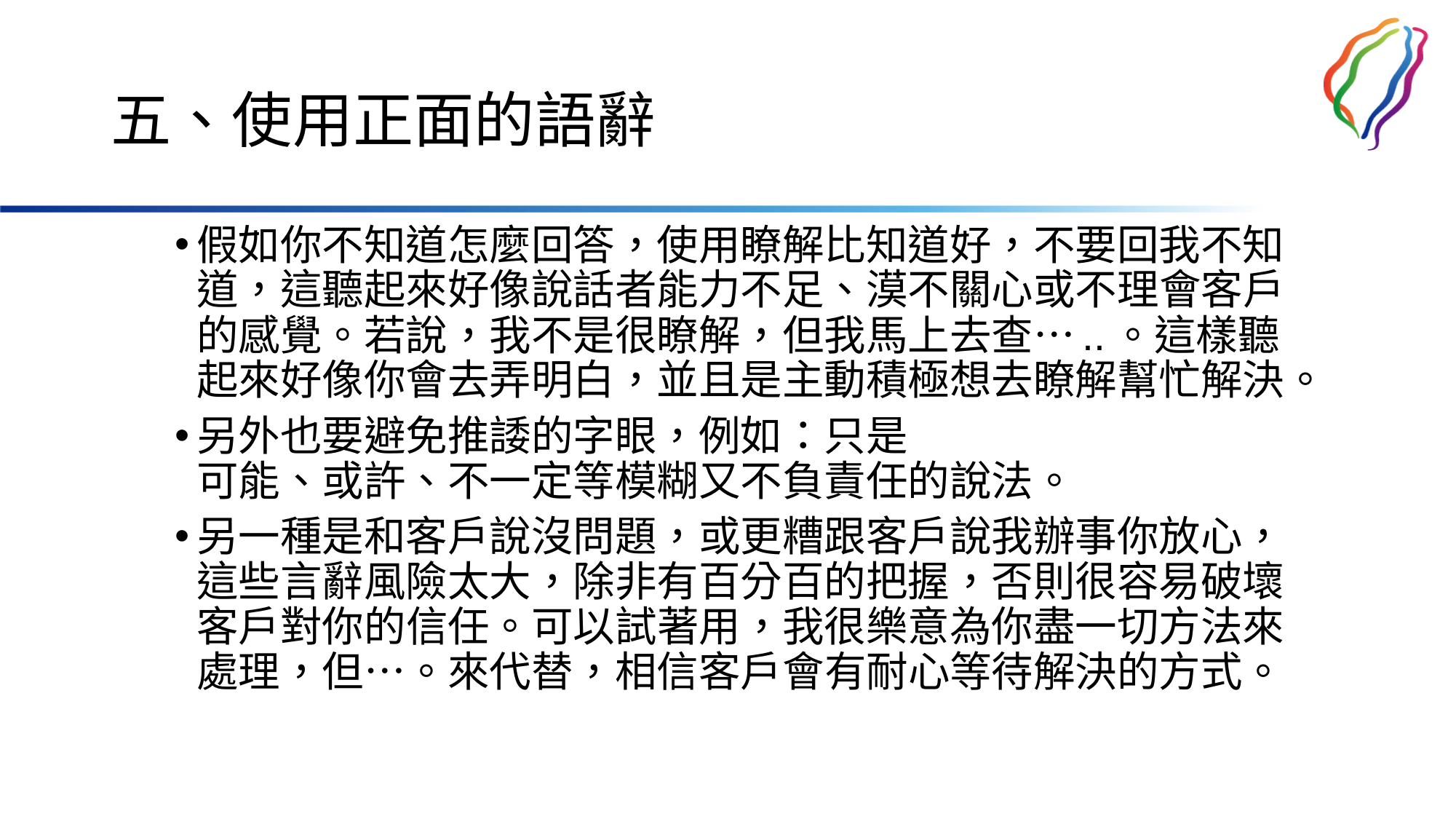

# 五、使用正面的語辭
假如你不知道怎麼回答，使用瞭解比知道好，不要回我不知道，這聽起來好像說話者能力不足、漠不關心或不理會客戶的感覺。若說，我不是很瞭解，但我馬上去查…..。這樣聽起來好像你會去弄明白，並且是主動積極想去瞭解幫忙解決。
另外也要避免推諉的字眼，例如：只是
可能、或許、不一定等模糊又不負責任的說法。
另一種是和客戶說沒問題，或更糟跟客戶說我辦事你放心，這些言辭風險太大，除非有百分百的把握，否則很容易破壞客戶對你的信任。可以試著用，我很樂意為你盡一切方法來處理，但…。來代替，相信客戶會有耐心等待解決的方式。